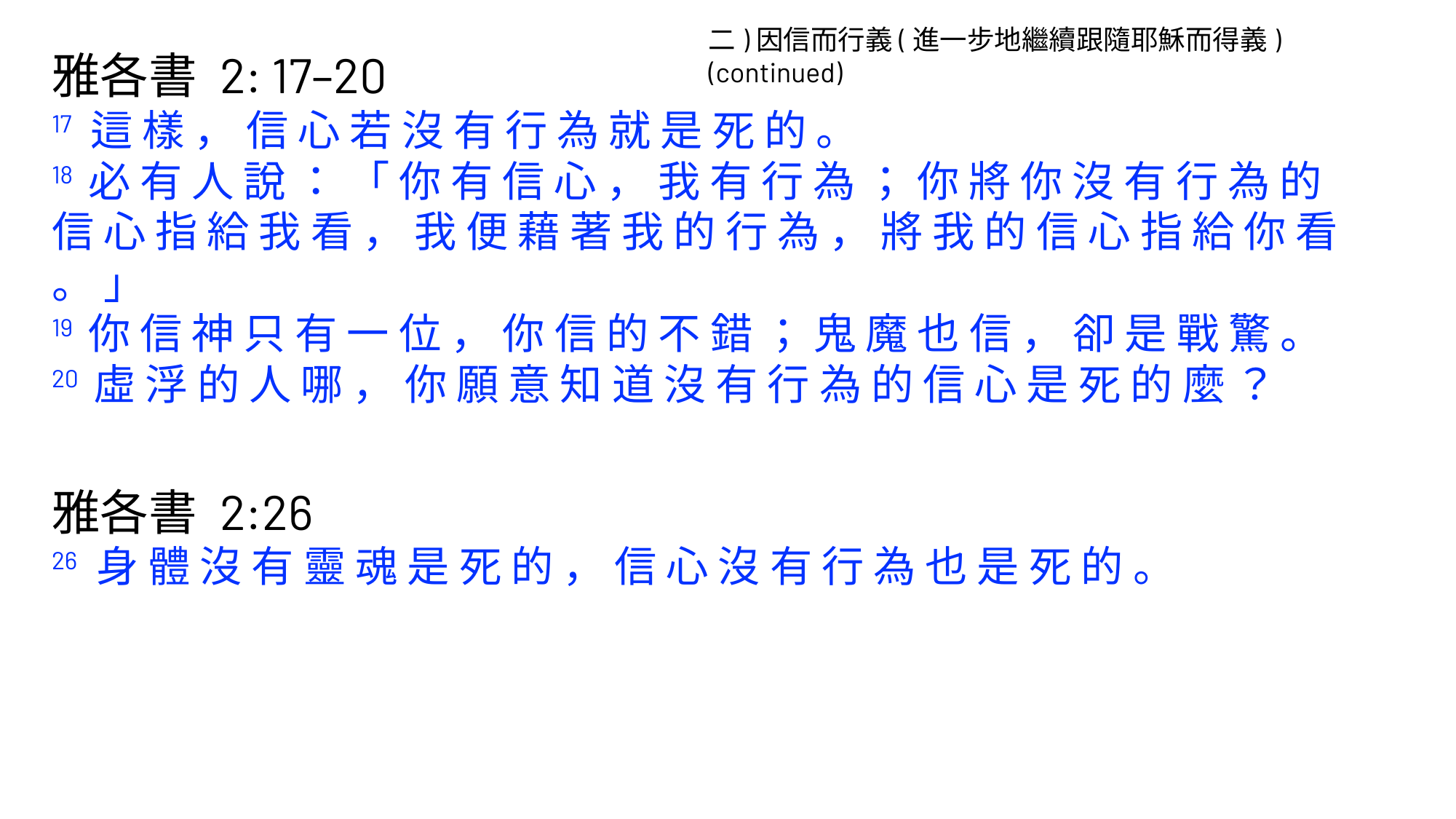

二)因信而行義(進一步地繼續跟隨耶穌而得義) (continued)
雅各書 2: 17–20
17 這 樣 ， 信 心 若 沒 有 行 為 就 是 死 的 。
18 必 有 人 說 ： 「 你 有 信 心 ， 我 有 行 為 ； 你 將 你 沒 有 行 為 的 信 心 指 給 我 看 ， 我 便 藉 著 我 的 行 為 ， 將 我 的 信 心 指 給 你 看 。 」
19 你 信 神 只 有 一 位 ， 你 信 的 不 錯 ； 鬼 魔 也 信 ， 卻 是 戰 驚 。
20 虛 浮 的 人 哪 ， 你 願 意 知 道 沒 有 行 為 的 信 心 是 死 的 麼 ？

雅各書 2:26
26 身 體 沒 有 靈 魂 是 死 的 ， 信 心 沒 有 行 為 也 是 死 的 。